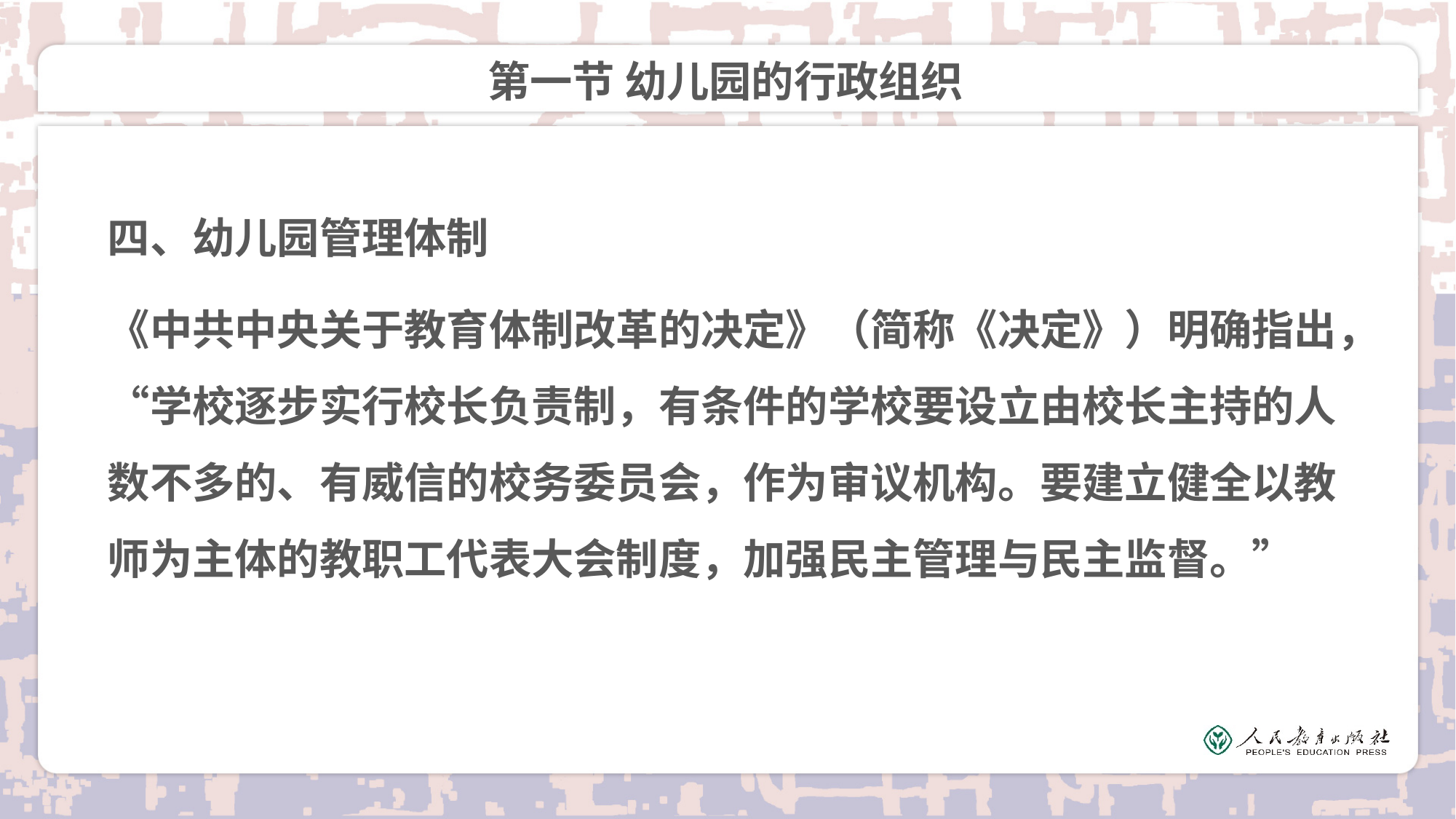

# 第一节 幼儿园的行政组织
四、幼儿园管理体制
《中共中央关于教育体制改革的决定》（简称《决定》）明确指出，“学校逐步实行校长负责制，有条件的学校要设立由校长主持的人数不多的、有威信的校务委员会，作为审议机构。要建立健全以教师为主体的教职工代表大会制度，加强民主管理与民主监督。”